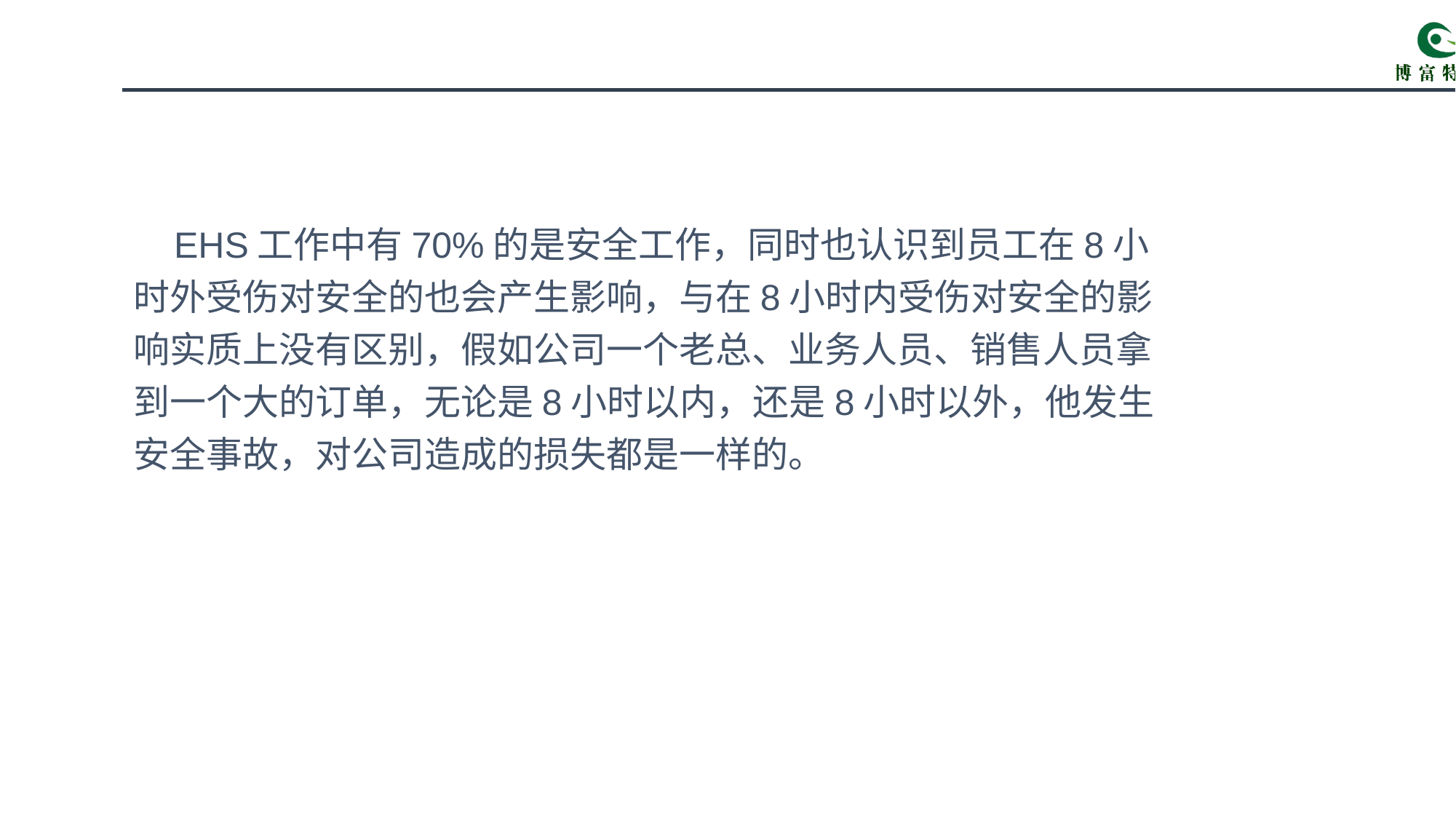

EHS工作中有70%的是安全工作，同时也认识到员工在8小时外受伤对安全的也会产生影响，与在8小时内受伤对安全的影响实质上没有区别，假如公司一个老总、业务人员、销售人员拿到一个大的订单，无论是8小时以内，还是8小时以外，他发生安全事故，对公司造成的损失都是一样的。